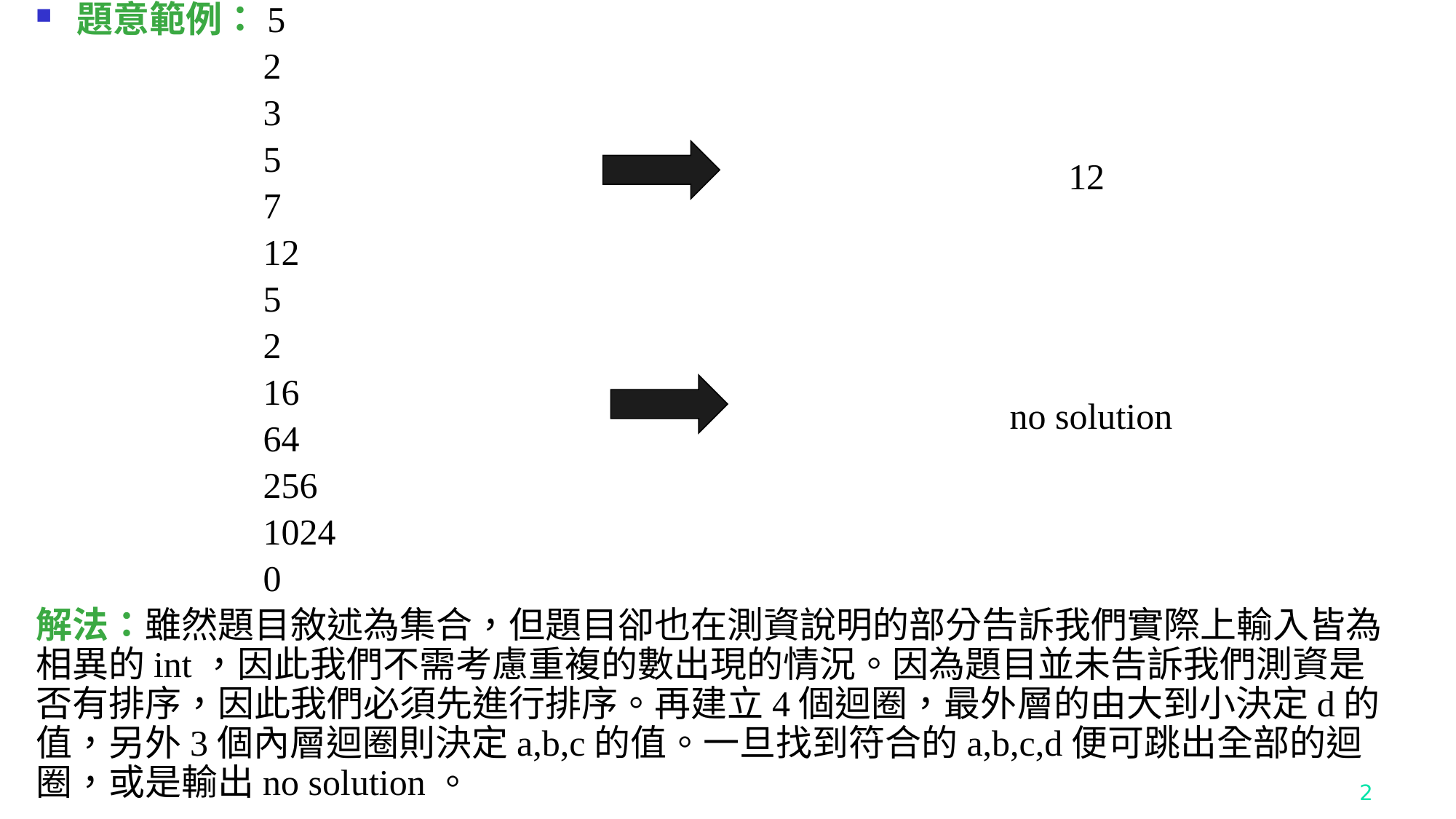

題意範例：5
                         2
                         3
                         5
                         7
                         12
                         5
                         2
                         16
                         64
                         256
                         1024
                         0
解法：雖然題目敘述為集合，但題目卻也在測資說明的部分告訴我們實際上輸入皆為相異的int，因此我們不需考慮重複的數出現的情況。因為題目並未告訴我們測資是否有排序，因此我們必須先進行排序。再建立4個迴圈，最外層的由大到小決定d的值，另外3個內層迴圈則決定a,b,c的值。一旦找到符合的a,b,c,d便可跳出全部的迴圈，或是輸出no solution。

12

no solution
2